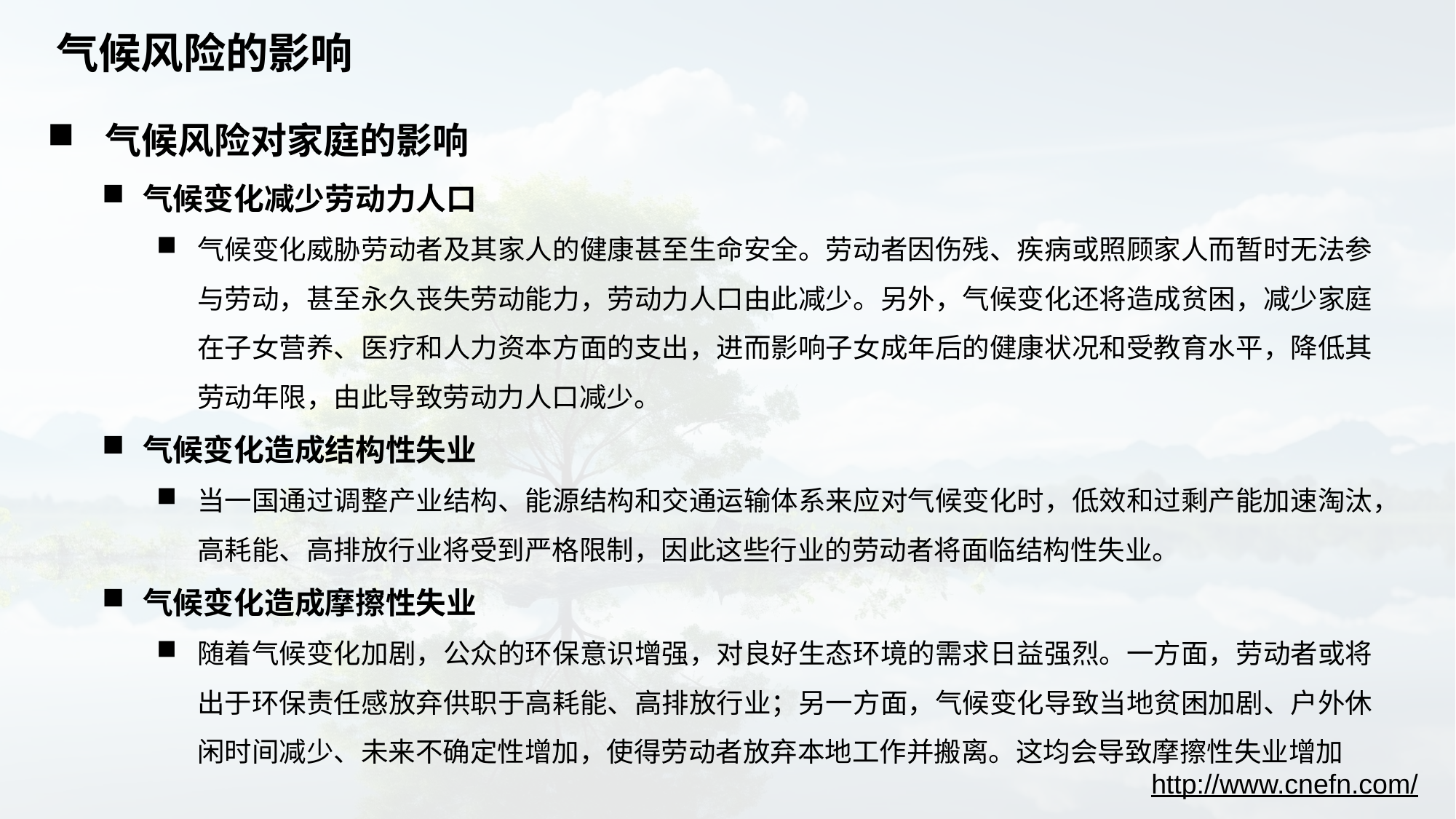

# 气候风险的影响
 气候风险对家庭的影响
气候变化减少劳动力人口
气候变化威胁劳动者及其家人的健康甚至生命安全。劳动者因伤残、疾病或照顾家人而暂时无法参与劳动，甚至永久丧失劳动能力，劳动力人口由此减少。另外，气候变化还将造成贫困，减少家庭在子女营养、医疗和人力资本方面的支出，进而影响子女成年后的健康状况和受教育水平，降低其劳动年限，由此导致劳动力人口减少。
气候变化造成结构性失业
当一国通过调整产业结构、能源结构和交通运输体系来应对气候变化时，低效和过剩产能加速淘汰，高耗能、高排放行业将受到严格限制，因此这些行业的劳动者将面临结构性失业。
气候变化造成摩擦性失业
随着气候变化加剧，公众的环保意识增强，对良好生态环境的需求日益强烈。一方面，劳动者或将出于环保责任感放弃供职于高耗能、高排放行业；另一方面，气候变化导致当地贫困加剧、户外休闲时间减少、未来不确定性增加，使得劳动者放弃本地工作并搬离。这均会导致摩擦性失业增加